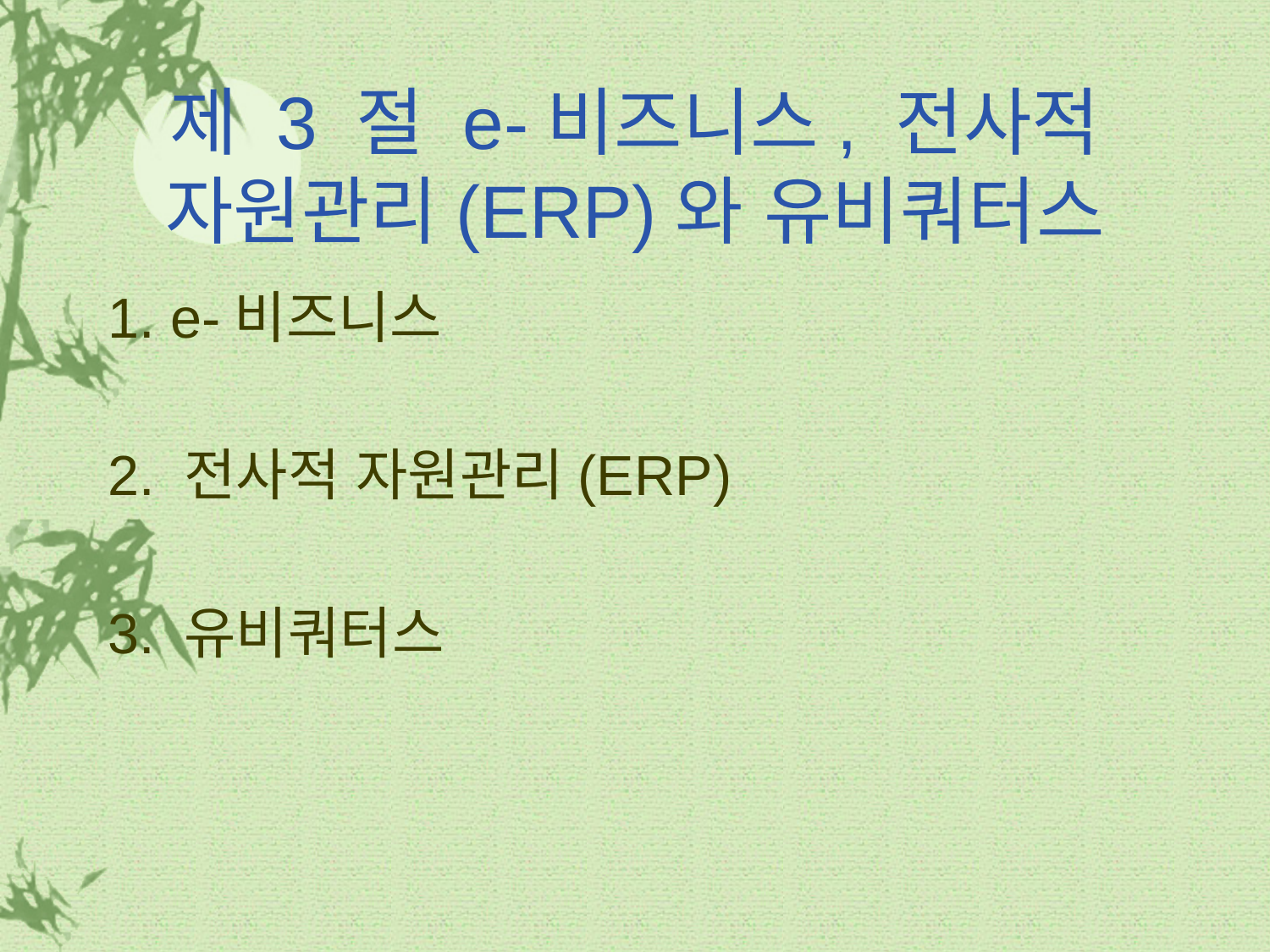

# 제 3 절 e-비즈니스, 전사적 자원관리(ERP)와 유비쿼터스
1. e-비즈니스

2. 전사적 자원관리(ERP)

3. 유비쿼터스